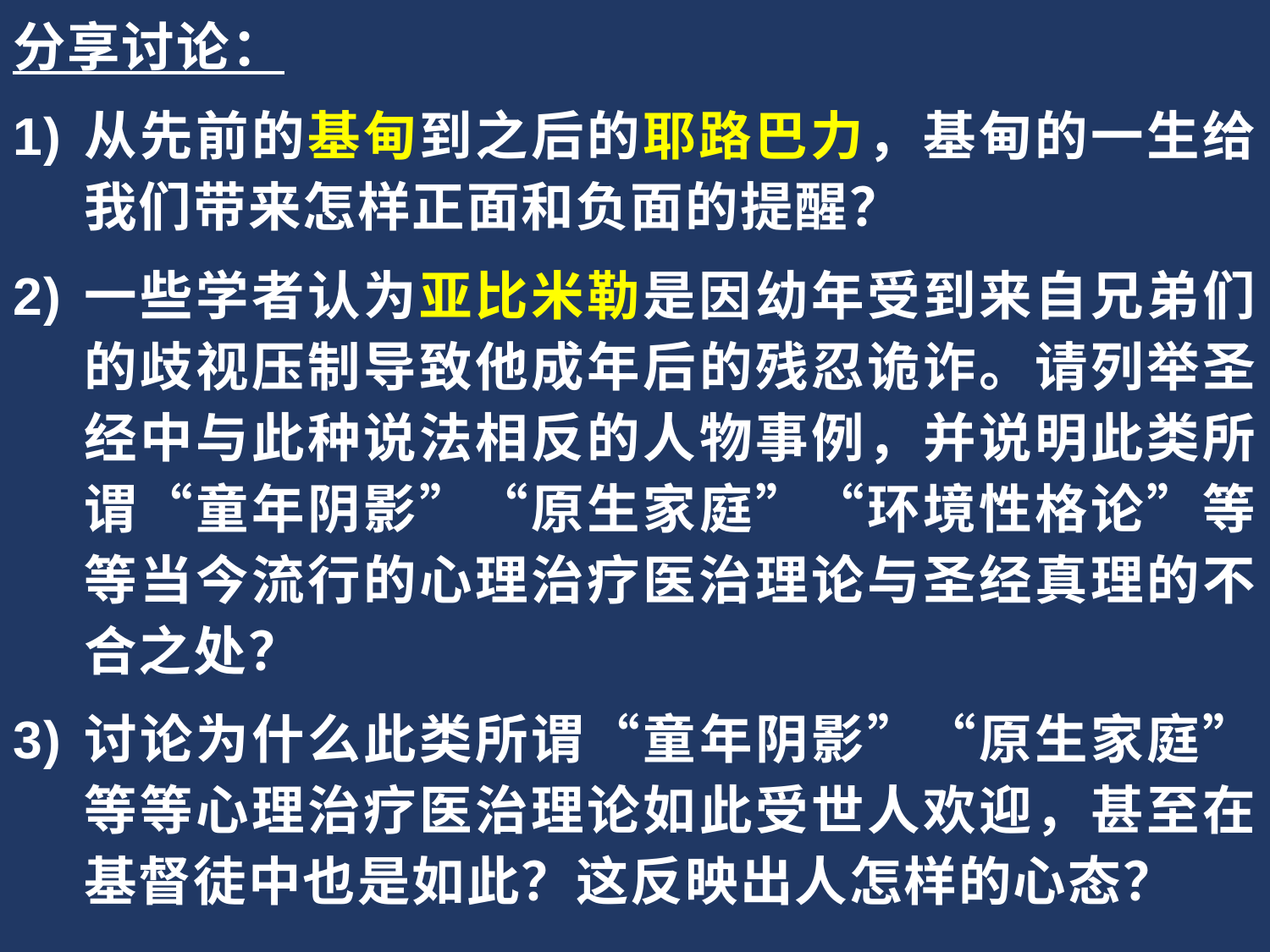

分享讨论：
从先前的基甸到之后的耶路巴力，基甸的一生给我们带来怎样正面和负面的提醒？
一些学者认为亚比米勒是因幼年受到来自兄弟们的歧视压制导致他成年后的残忍诡诈。请列举圣经中与此种说法相反的人物事例，并说明此类所谓“童年阴影”“原生家庭”“环境性格论”等等当今流行的心理治疗医治理论与圣经真理的不合之处？
讨论为什么此类所谓“童年阴影”“原生家庭”等等心理治疗医治理论如此受世人欢迎，甚至在基督徒中也是如此？这反映出人怎样的心态？